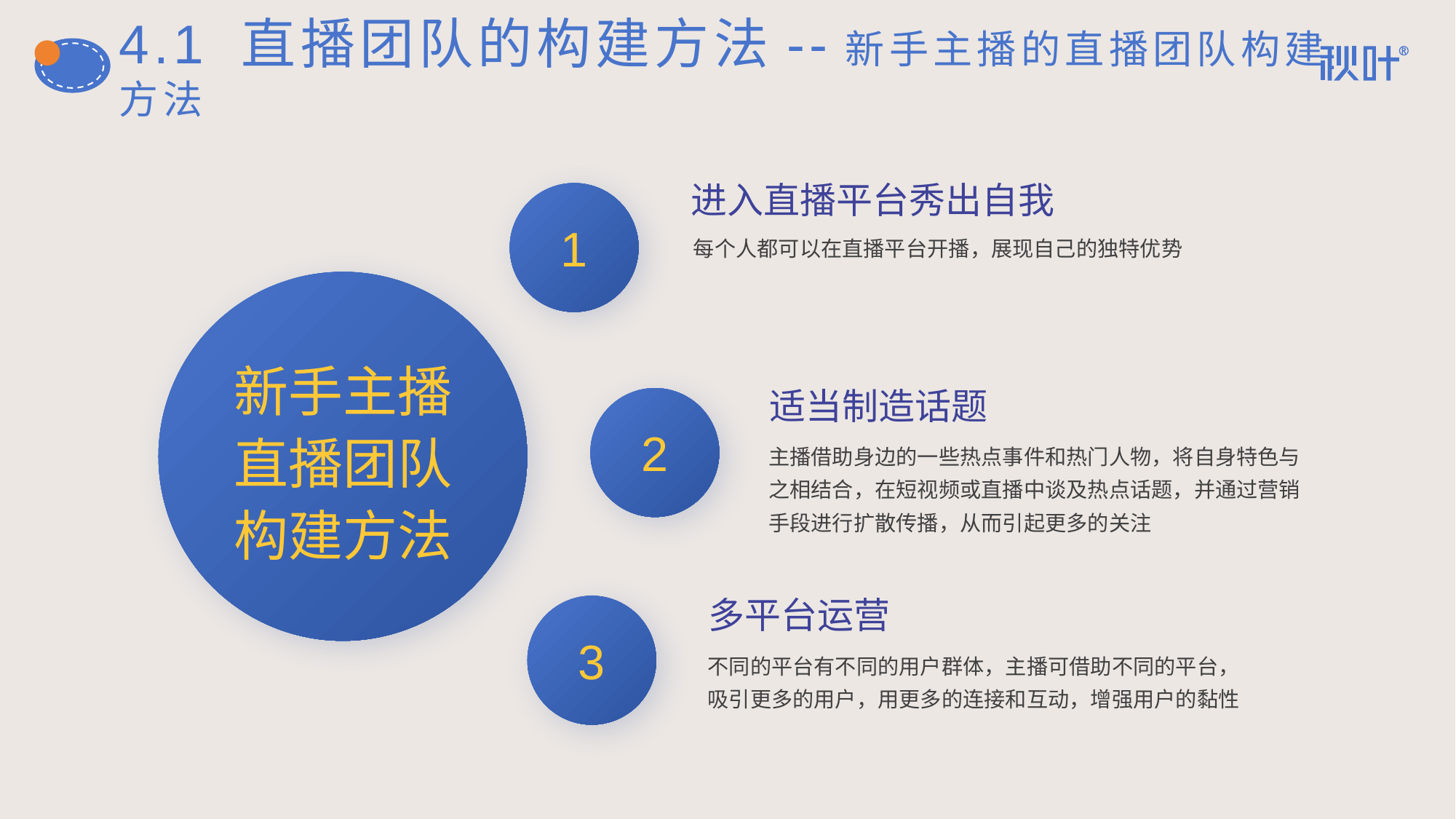

# 4.1 直播团队的构建方法--新手主播的直播团队构建方法

进入直播平台秀出自我
每个人都可以在直播平台开播，展现自己的独特优势

1

新手主播
直播团队
构建方法
适当制造话题
主播借助身边的一些热点事件和热门人物，将自身特色与之相结合，在短视频或直播中谈及热点话题，并通过营销手段进行扩散传播，从而引起更多的关注

2
多平台运营
不同的平台有不同的用户群体，主播可借助不同的平台，吸引更多的用户，用更多的连接和互动，增强用户的黏性

3